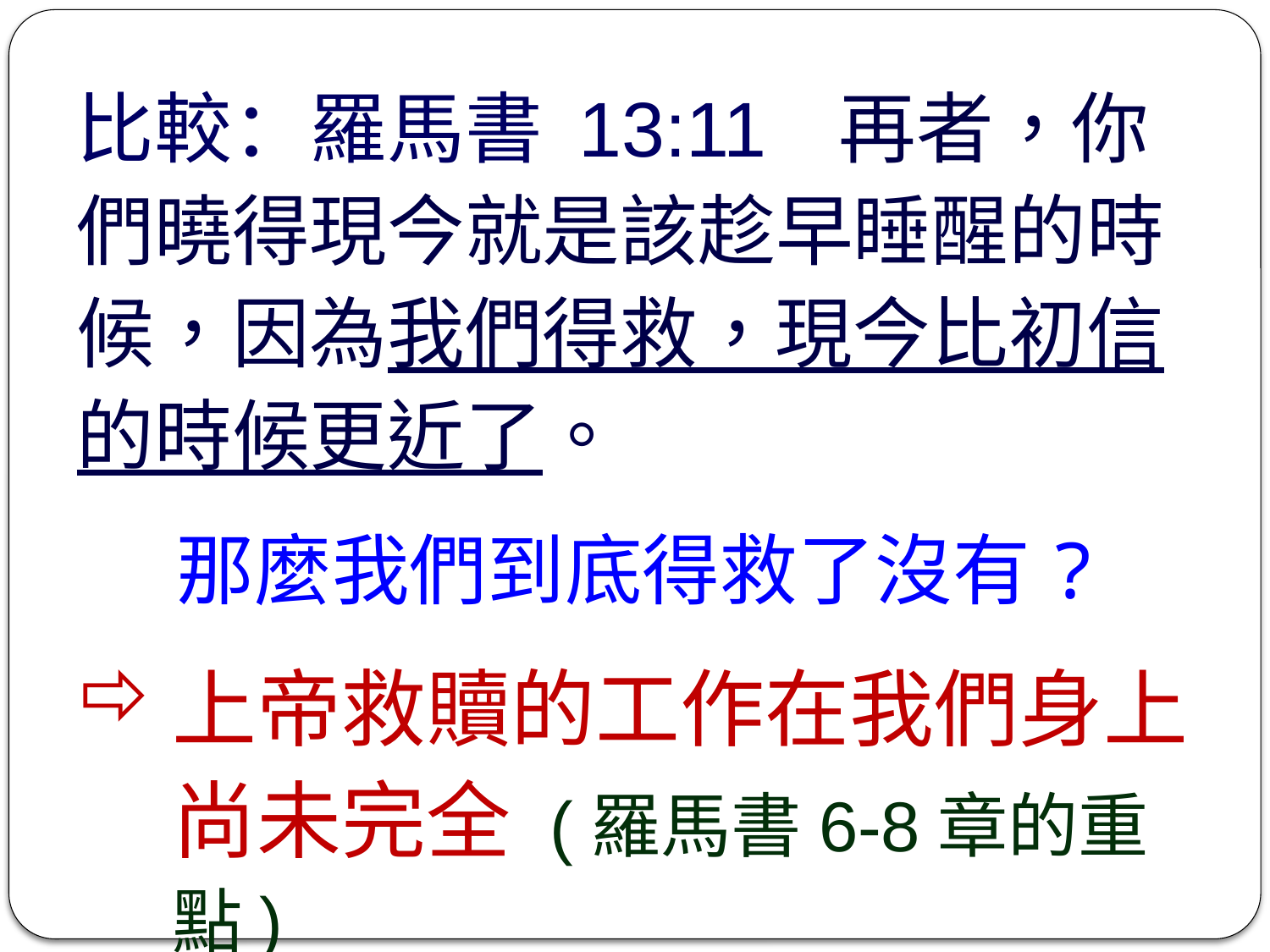

比較：羅馬書 13:11	再者，你們曉得現今就是該趁早睡醒的時候，因為我們得救，現今比初信的時候更近了。
那麼我們到底得救了沒有?
上帝救贖的工作在我們身上尚未完全 (羅馬書6-8章的重點)